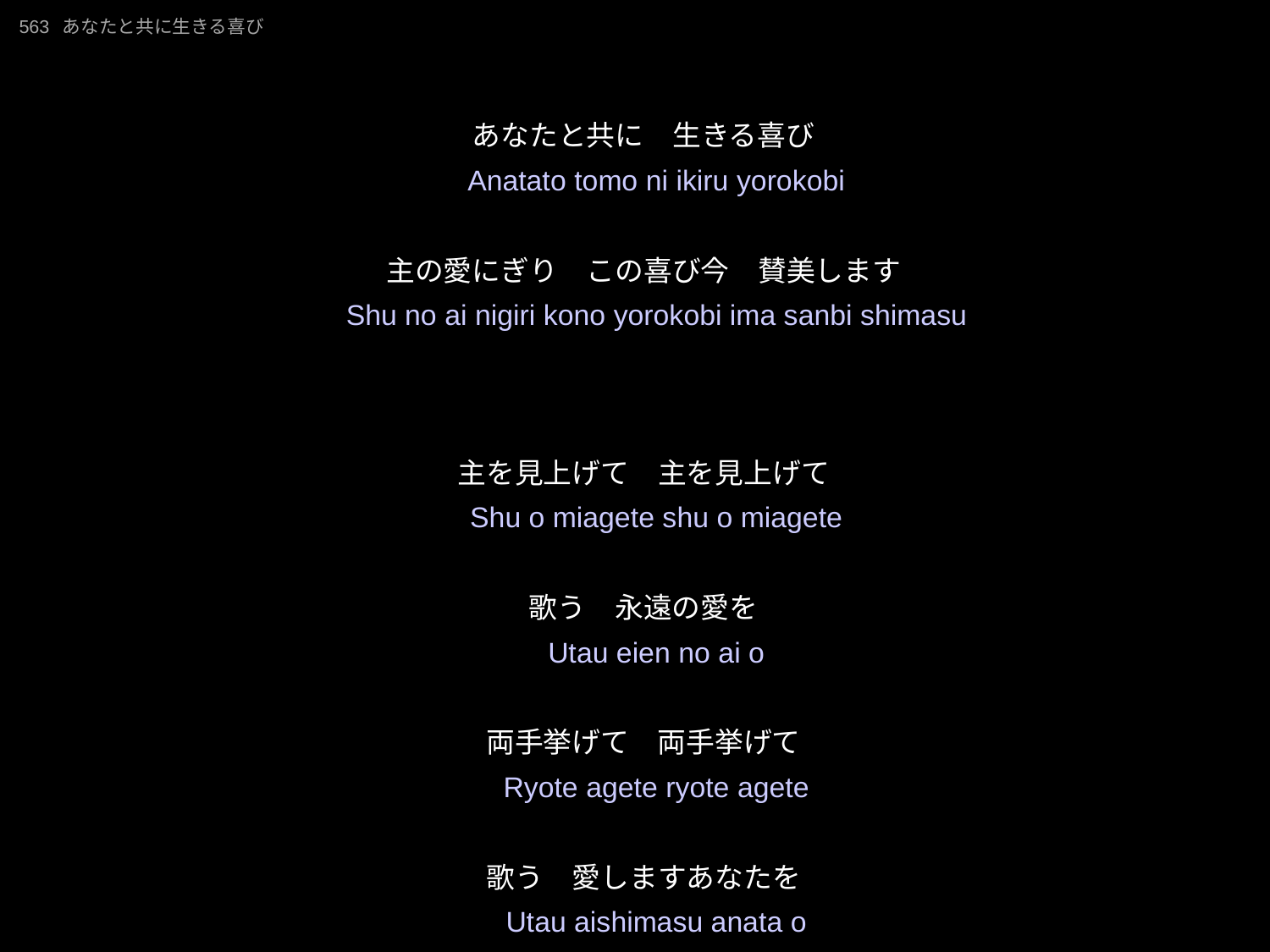

201207-仰太-pp.ppt
あなたとともにいきるよろこび
563 あなたと共に生きる喜び
★W
★４
あなたと共に　生きる喜び

主の愛にぎり　この喜び今　賛美します

主を見上げて　主を見上げて

歌う　永遠の愛を

両手挙げて　両手挙げて

歌う　愛しますあなたを
Anatato tomo ni ikiru yorokobi

Shu no ai nigiri kono yorokobi ima sanbi shimasu

Shu o miagete shu o miagete

Utau eien no ai o

Ryote agete ryote agete

Utau aishimasu anata o